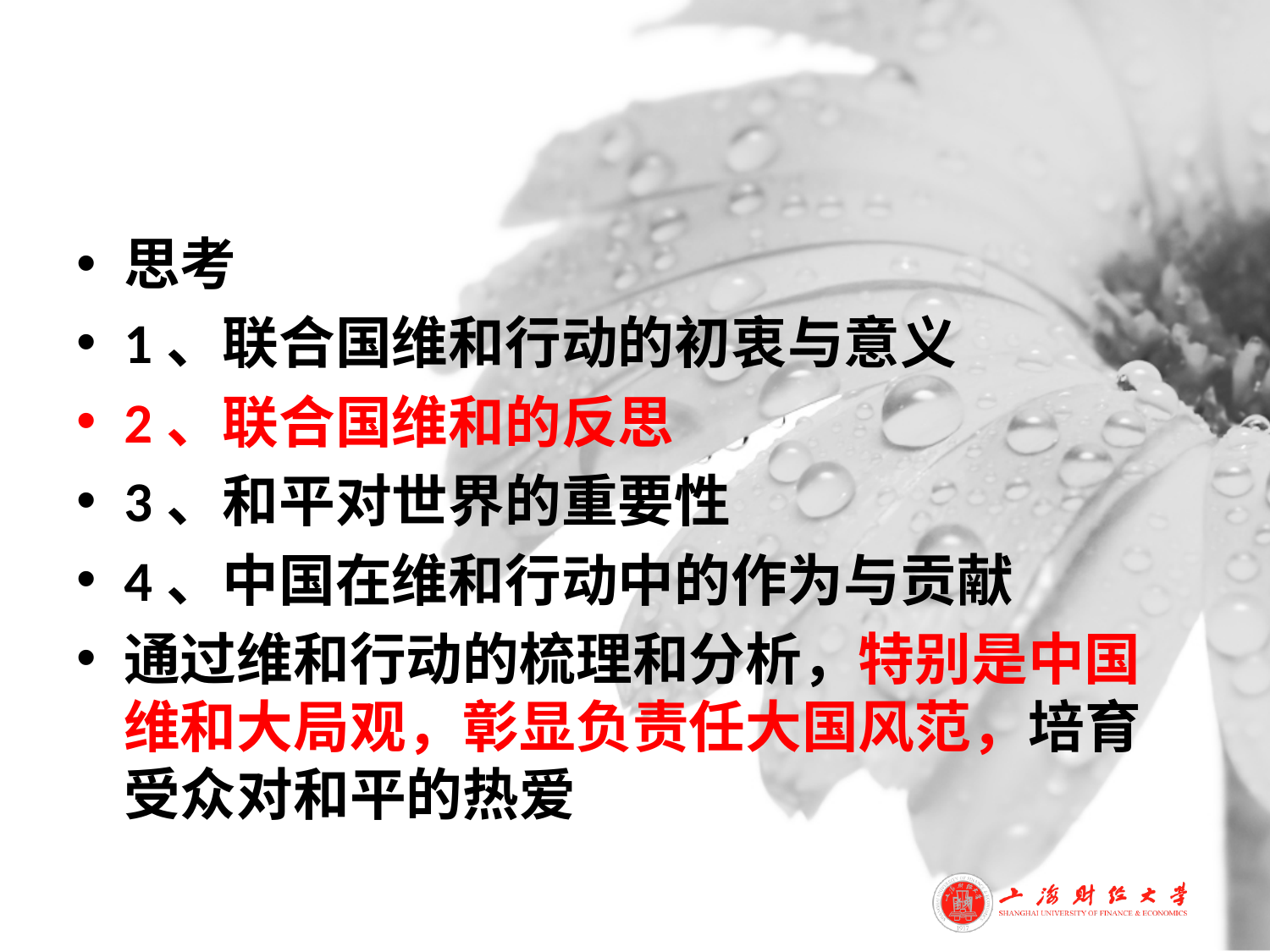

#
思考
1、联合国维和行动的初衷与意义
2、联合国维和的反思
3、和平对世界的重要性
4、中国在维和行动中的作为与贡献
通过维和行动的梳理和分析，特别是中国维和大局观，彰显负责任大国风范，培育受众对和平的热爱